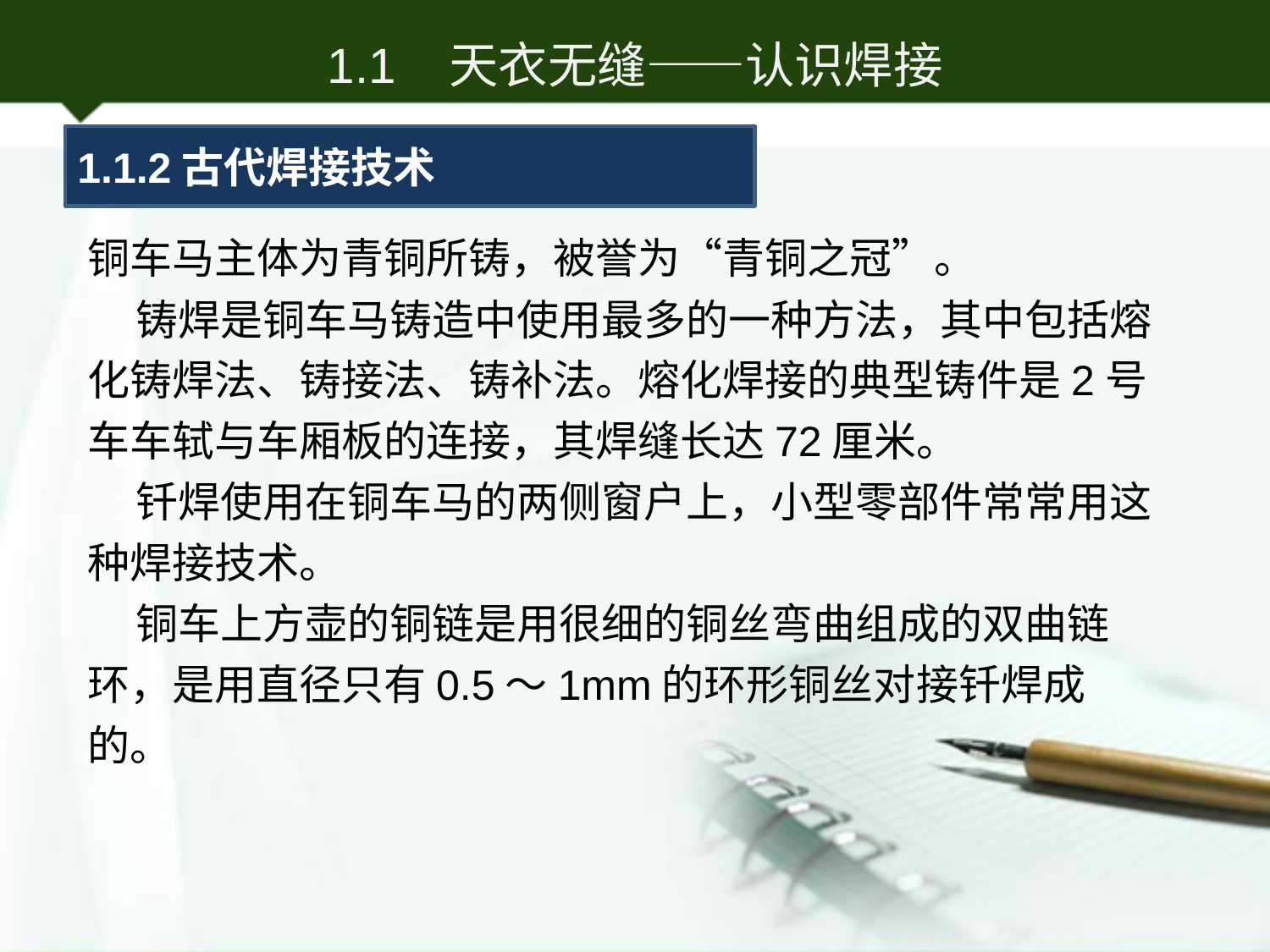

# 1.1   天衣无缝——认识焊接
1.1.2古代焊接技术
铜车马主体为青铜所铸，被誉为“青铜之冠”。
    铸焊是铜车马铸造中使用最多的一种方法，其中包括熔化铸焊法、铸接法、铸补法。熔化焊接的典型铸件是2号车车轼与车厢板的连接，其焊缝长达72厘米。
    钎焊使用在铜车马的两侧窗户上，小型零部件常常用这种焊接技术。
    铜车上方壶的铜链是用很细的铜丝弯曲组成的双曲链环，是用直径只有0.5～1mm的环形铜丝对接钎焊成的。